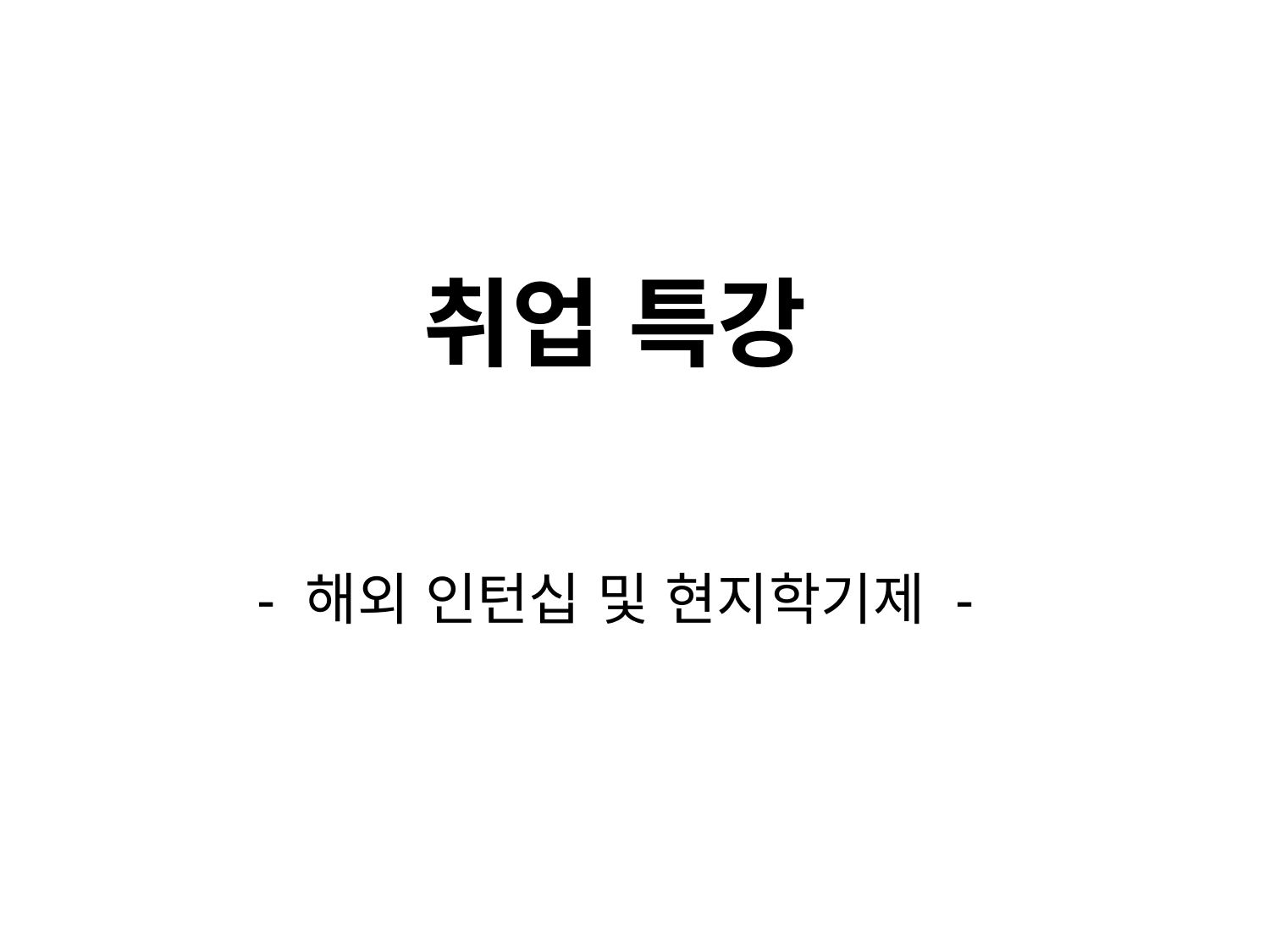

# 취업 특강
- 해외 인턴십 및 현지학기제 -